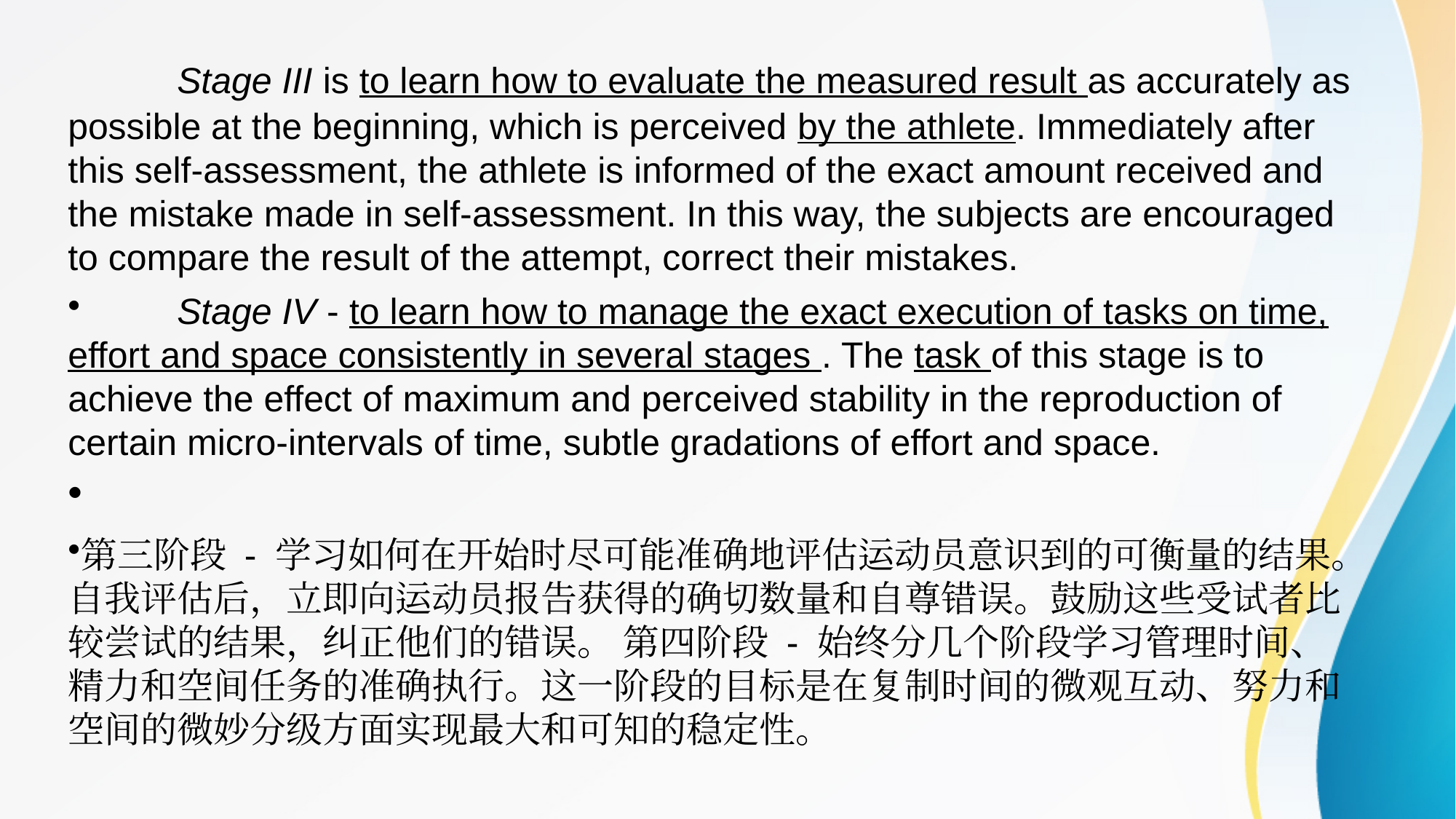

Stage III is to learn how to evaluate the measured result as accurately as possible at the beginning, which is perceived by the athlete. Immediately after this self-assessment, the athlete is informed of the exact amount received and the mistake made in self-assessment. In this way, the subjects are encouraged to compare the result of the attempt, correct their mistakes.
	Stage IV - to learn how to manage the exact execution of tasks on time, effort and space consistently in several stages . The task of this stage is to achieve the effect of maximum and perceived stability in the reproduction of certain micro-intervals of time, subtle gradations of effort and space.

第三阶段 - 学习如何在开始时尽可能准确地评估运动员意识到的可衡量的结果。自我评估后，立即向运动员报告获得的确切数量和自尊错误。鼓励这些受试者比较尝试的结果，纠正他们的错误。 第四阶段 - 始终分几个阶段学习管理时间、精力和空间任务的准确执行。这一阶段的目标是在复制时间的微观互动、努力和空间的微妙分级方面实现最大和可知的稳定性。